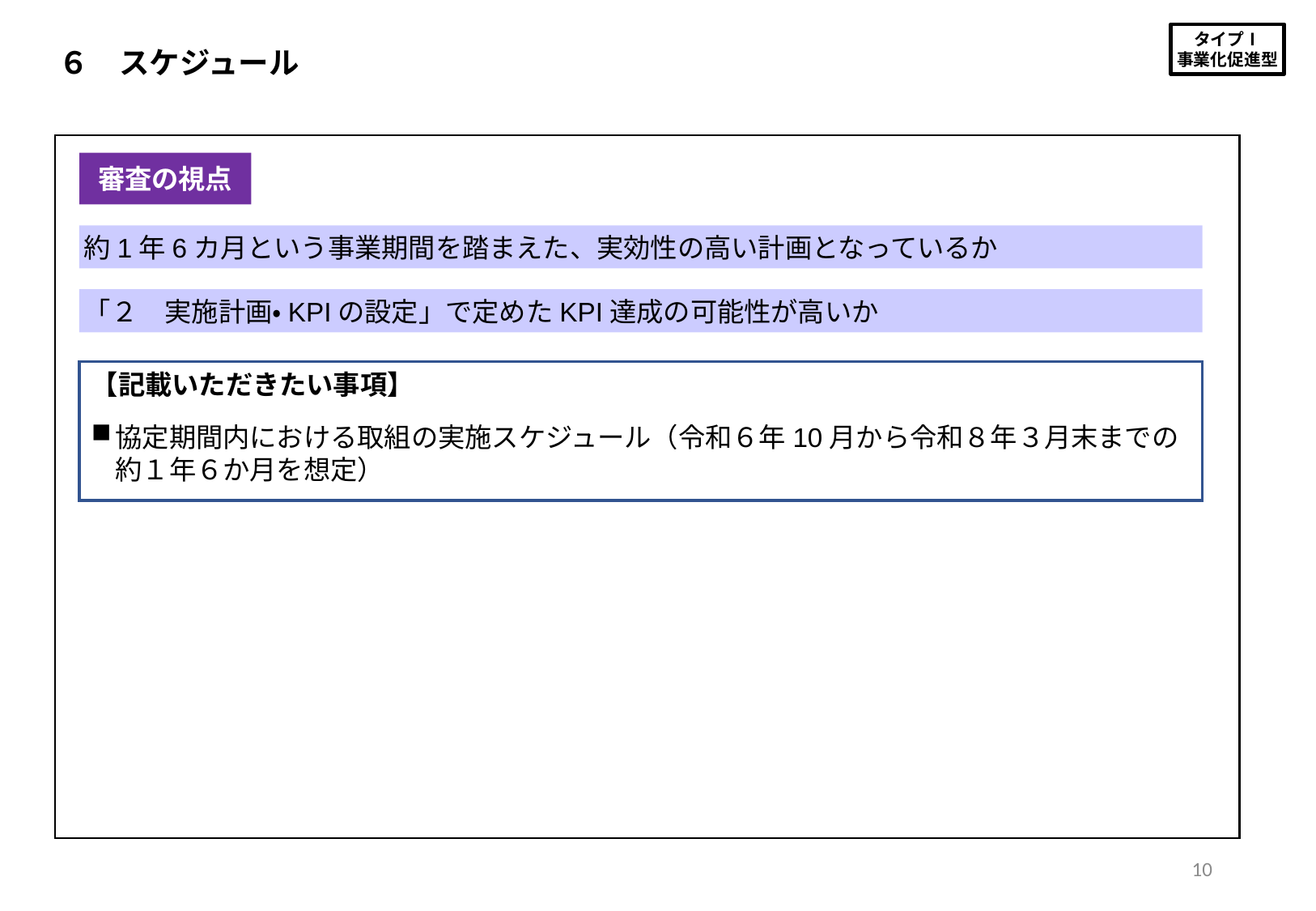

６　スケジュール

審査の視点
約1年6カ月という事業期間を踏まえた、実効性の高い計画となっているか
「２　実施計画・KPIの設定」で定めたKPI達成の可能性が高いか
【記載いただきたい事項】
協定期間内における取組の実施スケジュール（令和６年10月から令和８年３月末までの約１年６か月を想定）
10